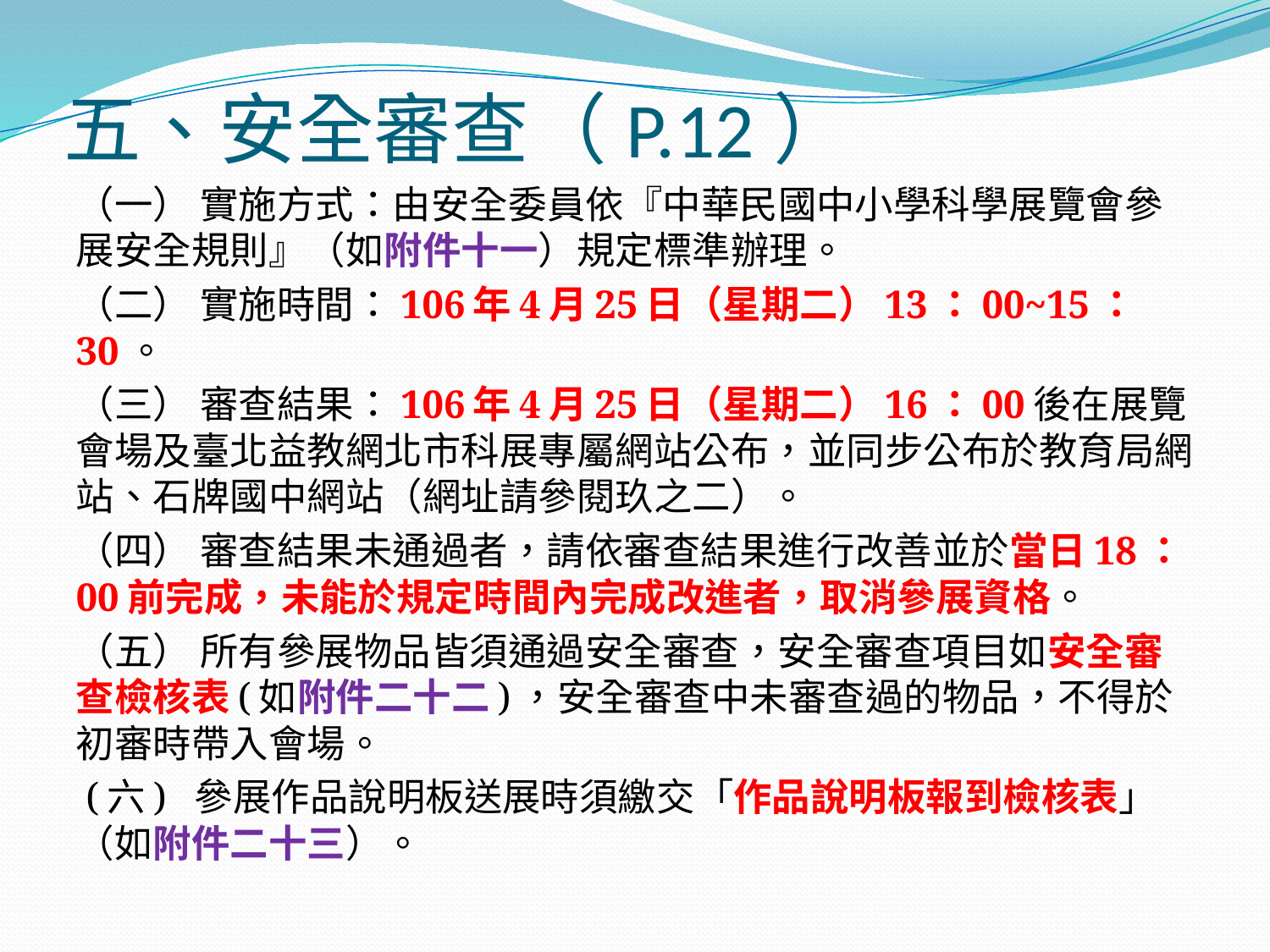

# 五、安全審查（P.12）
（一） 實施方式：由安全委員依『中華民國中小學科學展覽會參展安全規則』（如附件十一）規定標準辦理。
（二） 實施時間：106年4月25日（星期二）13：00~15：30。
（三） 審查結果：106年4月25日（星期二）16：00後在展覽會場及臺北益教網北市科展專屬網站公布，並同步公布於教育局網站、石牌國中網站（網址請參閱玖之二）。
（四） 審查結果未通過者，請依審查結果進行改善並於當日18：00前完成，未能於規定時間內完成改進者，取消參展資格。
（五） 所有參展物品皆須通過安全審查，安全審查項目如安全審查檢核表(如附件二十二)，安全審查中未審查過的物品，不得於初審時帶入會場。
 (六)  參展作品說明板送展時須繳交「作品說明板報到檢核表」（如附件二十三）。